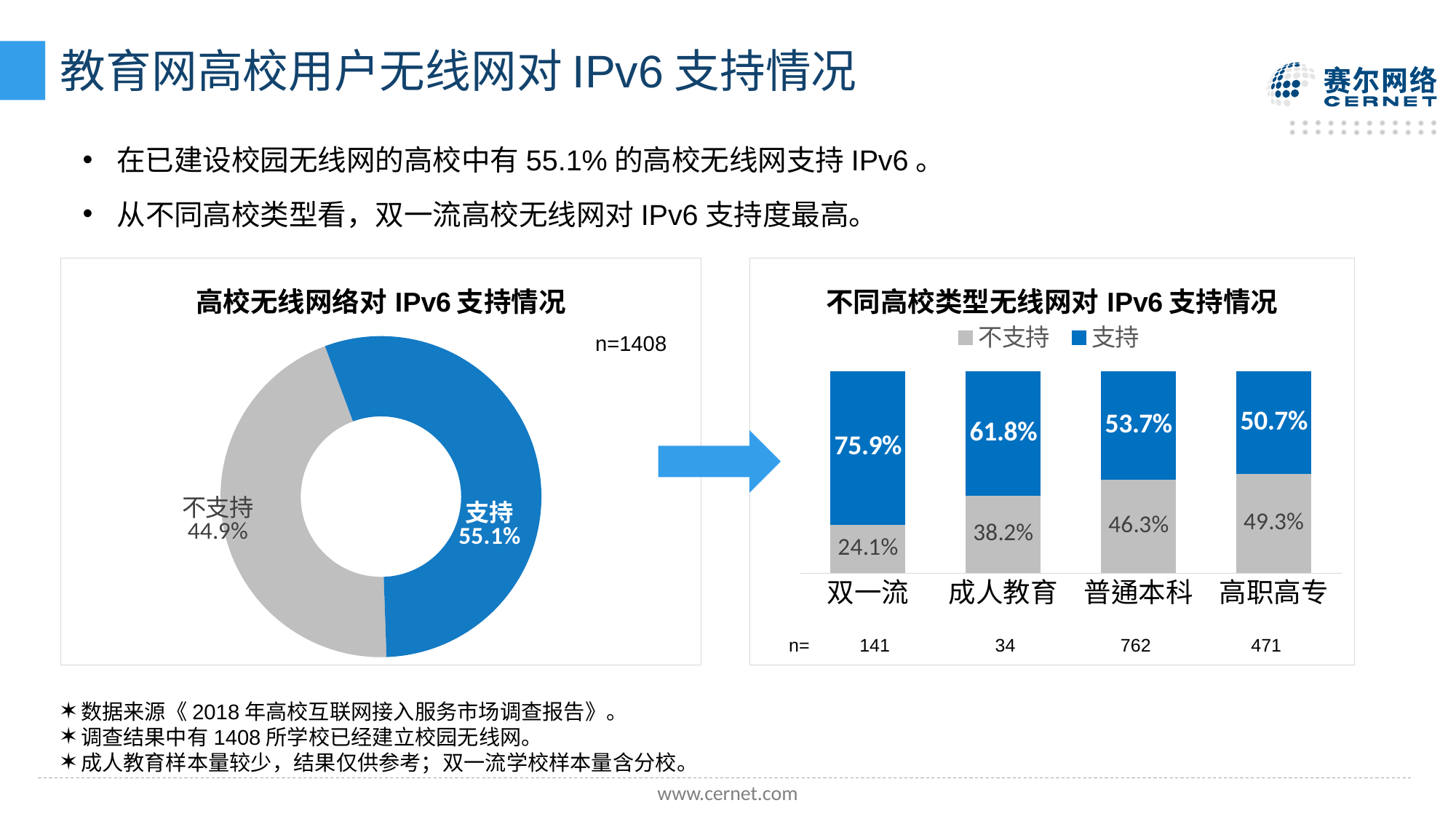

# 教育网高校用户无线网对IPv6支持情况
在已建设校园无线网的高校中有55.1%的高校无线网支持IPv6。
从不同高校类型看，双一流高校无线网对IPv6支持度最高。

### Chart: 不同高校类型无线网对IPv6支持情况

| Category | 不支持 | 支持 |
|---|---|---|
| 双一流 | 0.24113475177304963 | 0.7588652482269503 |
| 成人教育 | 0.38235294117647056 | 0.6176470588235294 |
| 普通本科 | 0.463254593175853 | 0.536745406824147 |
| 高职高专 | 0.49256900212314225 | 0.5074309978768577 |

### Chart: 高校无线网络对IPv6支持情况

| Category | 无线网支持IPv6情况 |
|---|---|
| 不支持 | 632.0 |
| 支持 | 776.0 |
n=1408

| n= | 141 | 34 | 762 | 471 |
| --- | --- | --- | --- | --- |
数据来源《2018年高校互联网接入服务市场调查报告》。
调查结果中有1408所学校已经建立校园无线网。
成人教育样本量较少，结果仅供参考；双一流学校样本量含分校。